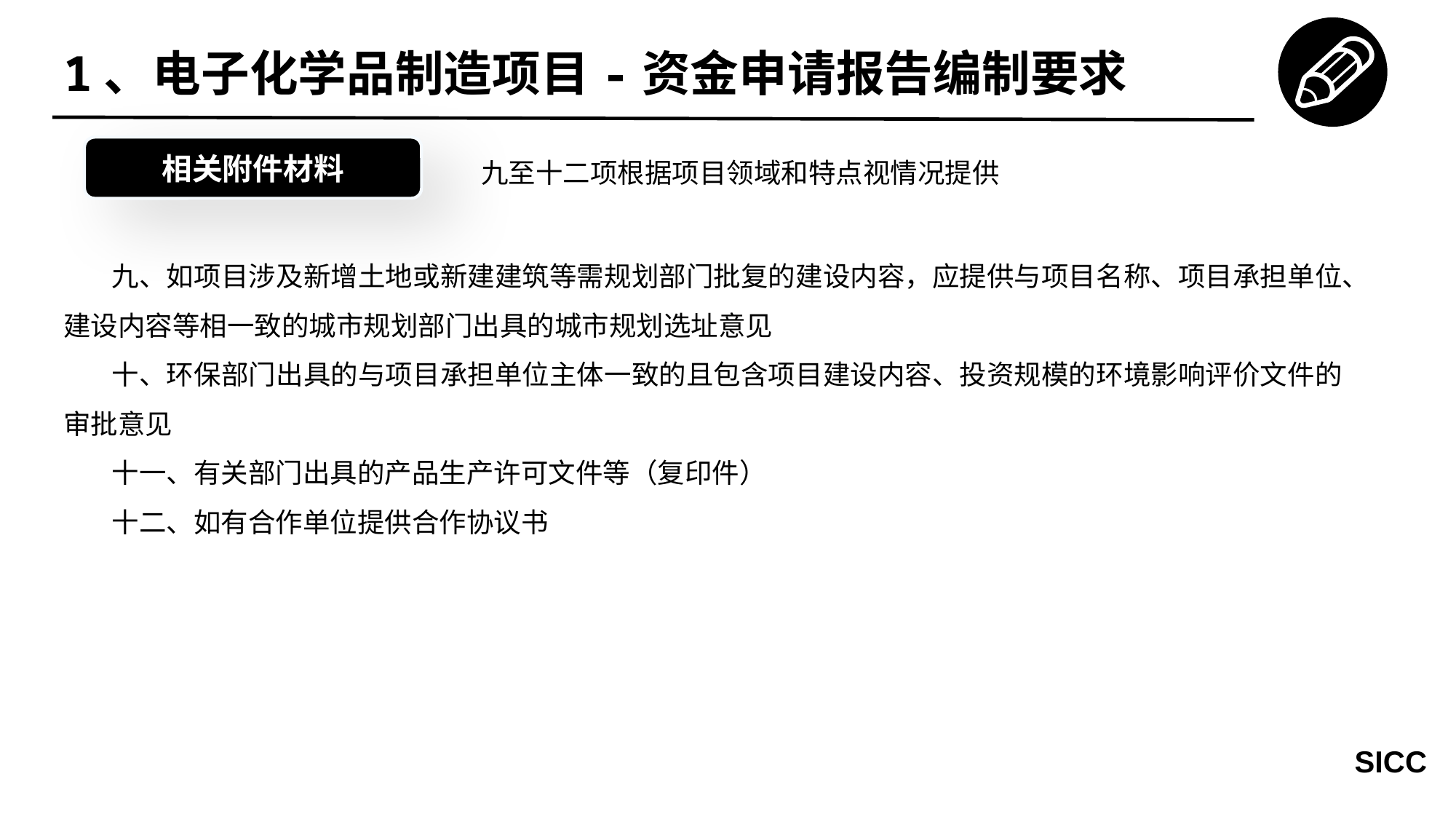

1、电子化学品制造项目-资金申请报告编制要求
相关附件材料
九至十二项根据项目领域和特点视情况提供
九、如项目涉及新增土地或新建建筑等需规划部门批复的建设内容，应提供与项目名称、项目承担单位、建设内容等相一致的城市规划部门出具的城市规划选址意见
十、环保部门出具的与项目承担单位主体一致的且包含项目建设内容、投资规模的环境影响评价文件的审批意见
十一、有关部门出具的产品生产许可文件等（复印件）
十二、如有合作单位提供合作协议书